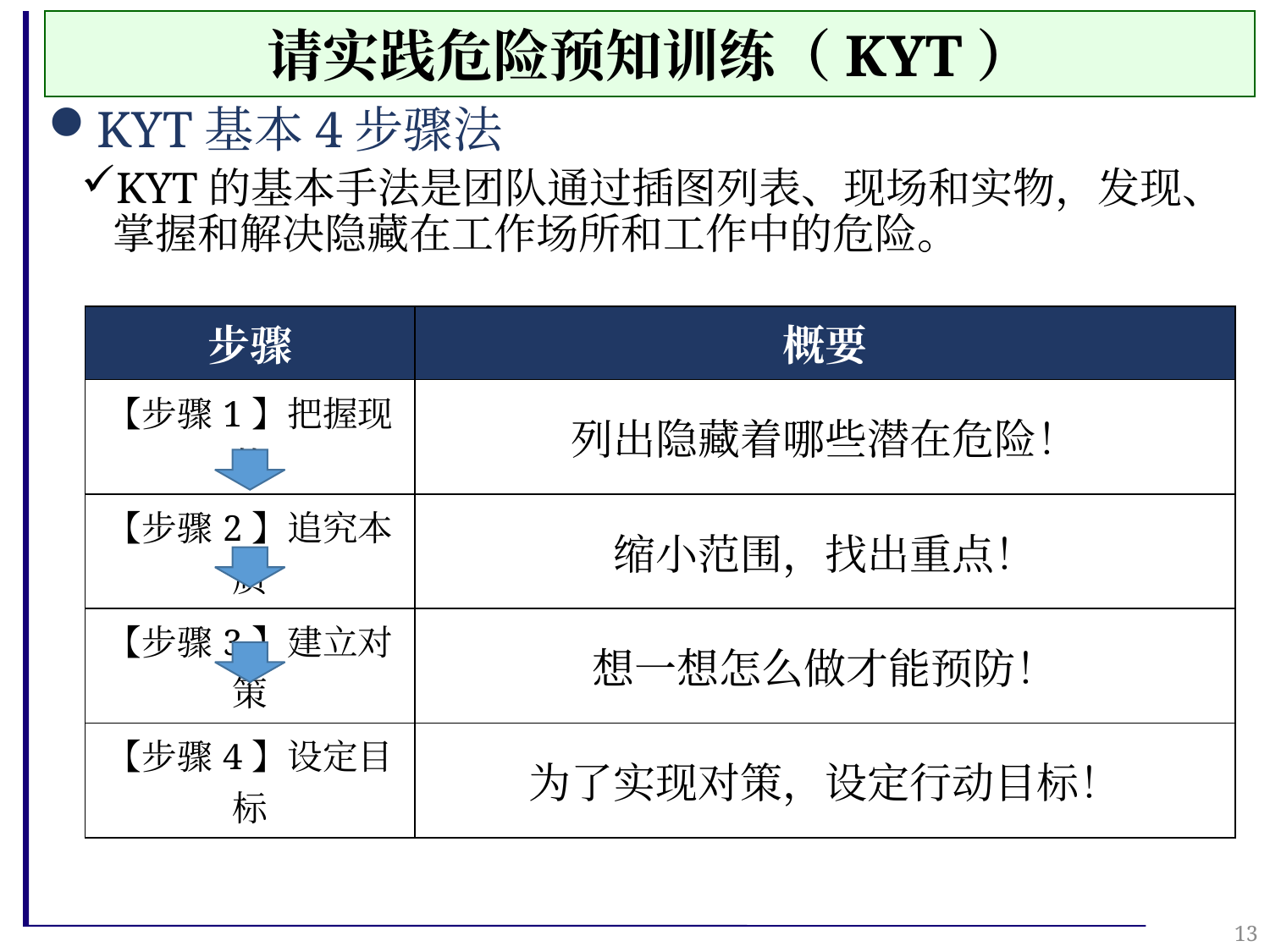

请实践危险预知训练（KYT）
KYT基本4步骤法
KYT的基本手法是团队通过插图列表、现场和实物，发现、掌握和解决隐藏在工作场所和工作中的危险。
| 步骤 | 概要 |
| --- | --- |
| 【步骤1】把握现状 | 列出隐藏着哪些潜在危险！ |
| 【步骤2】追究本质 | 缩小范围，找出重点！ |
| 【步骤3】建立对策 | 想一想怎么做才能预防！ |
| 【步骤4】设定目标 | 为了实现对策，设定行动目标！ |

13